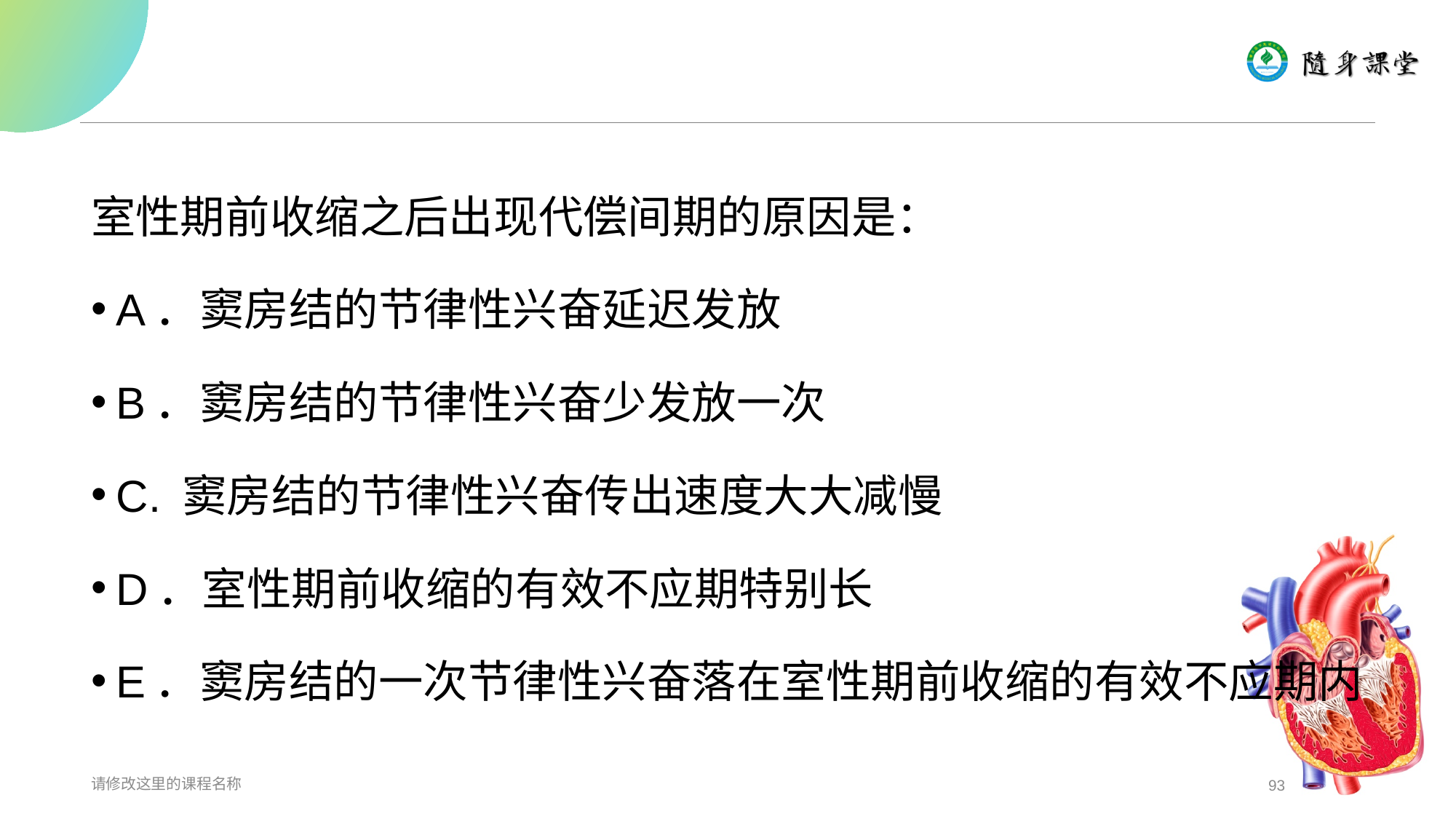

#
室性期前收缩之后出现代偿间期的原因是：
A．窦房结的节律性兴奋延迟发放
B．窦房结的节律性兴奋少发放一次
C. 窦房结的节律性兴奋传出速度大大减慢
D．室性期前收缩的有效不应期特别长
E．窦房结的一次节律性兴奋落在室性期前收缩的有效不应期内
请修改这里的课程名称
93